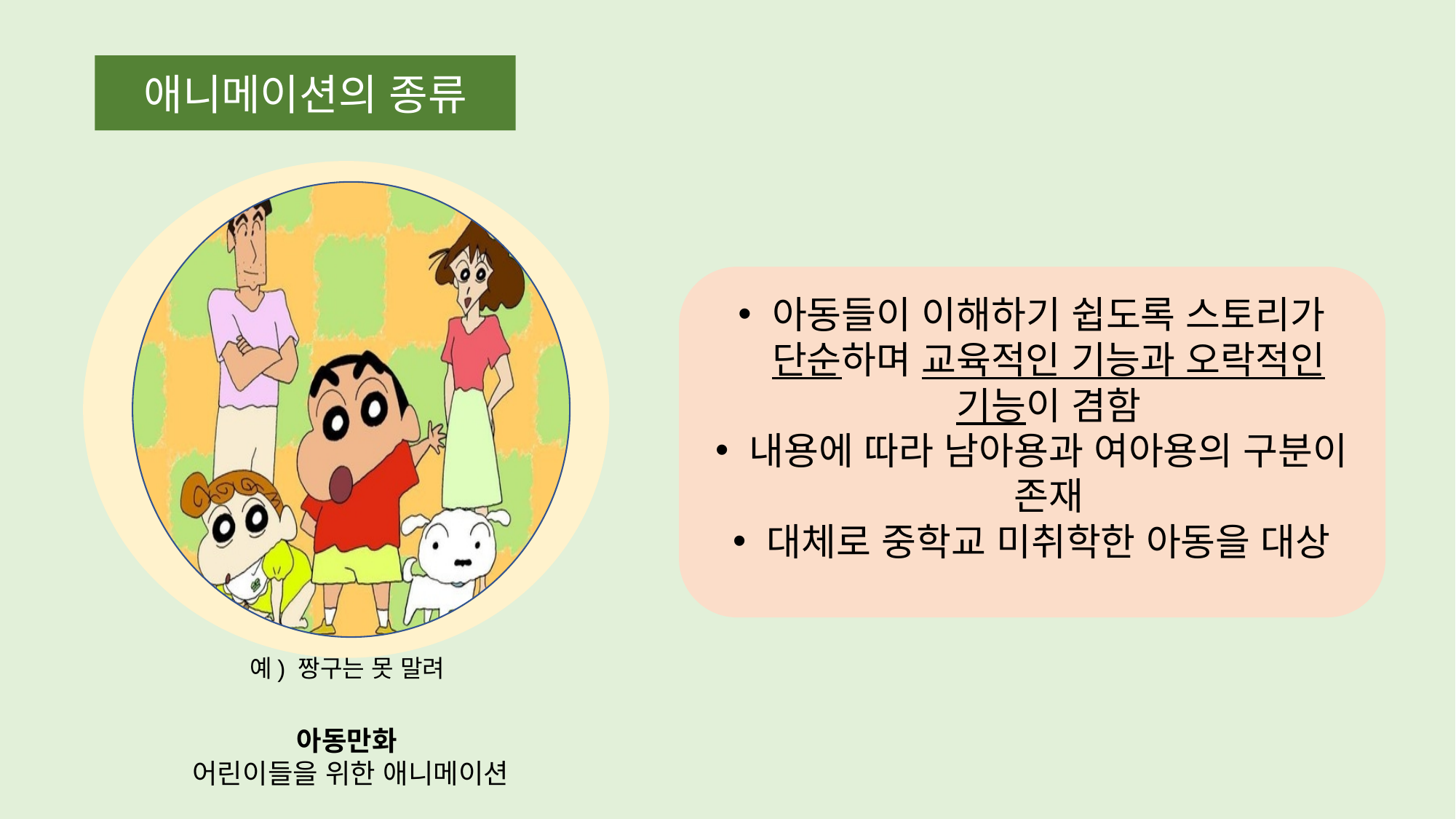

애니메이션의 종류

아동들이 이해하기 쉽도록 스토리가 단순하며 교육적인 기능과 오락적인 기능이 겸함
내용에 따라 남아용과 여아용의 구분이 존재
대체로 중학교 미취학한 아동을 대상
예) 짱구는 못 말려
아동만화
어린이들을 위한 애니메이션